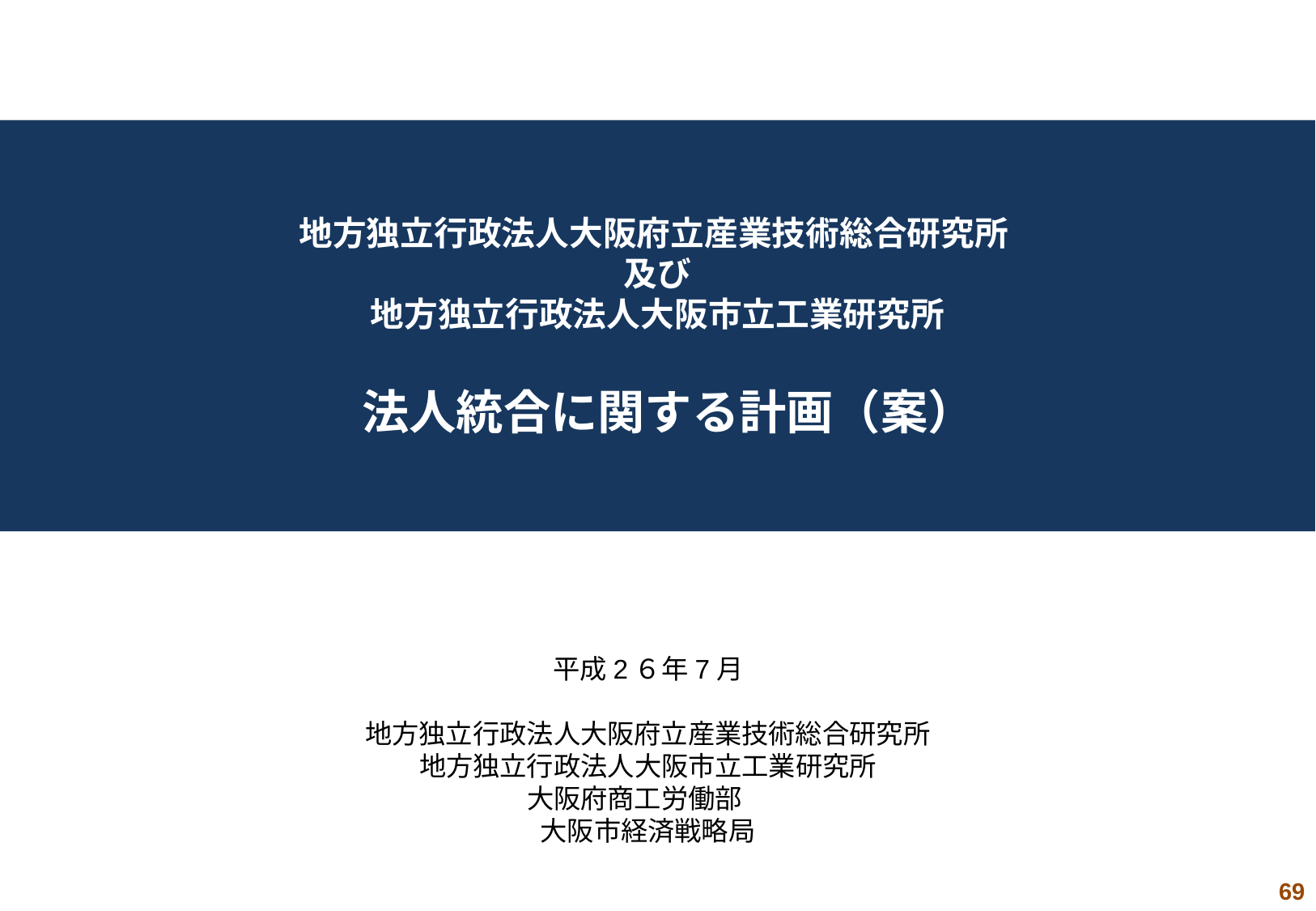

地方独立行政法人大阪府立産業技術総合研究所
及び
地方独立行政法人大阪市立工業研究所

 法人統合に関する計画（案）

平成2６年7月

地方独立行政法人大阪府立産業技術総合研究所
地方独立行政法人大阪市立工業研究所
大阪府商工労働部
大阪市経済戦略局

69